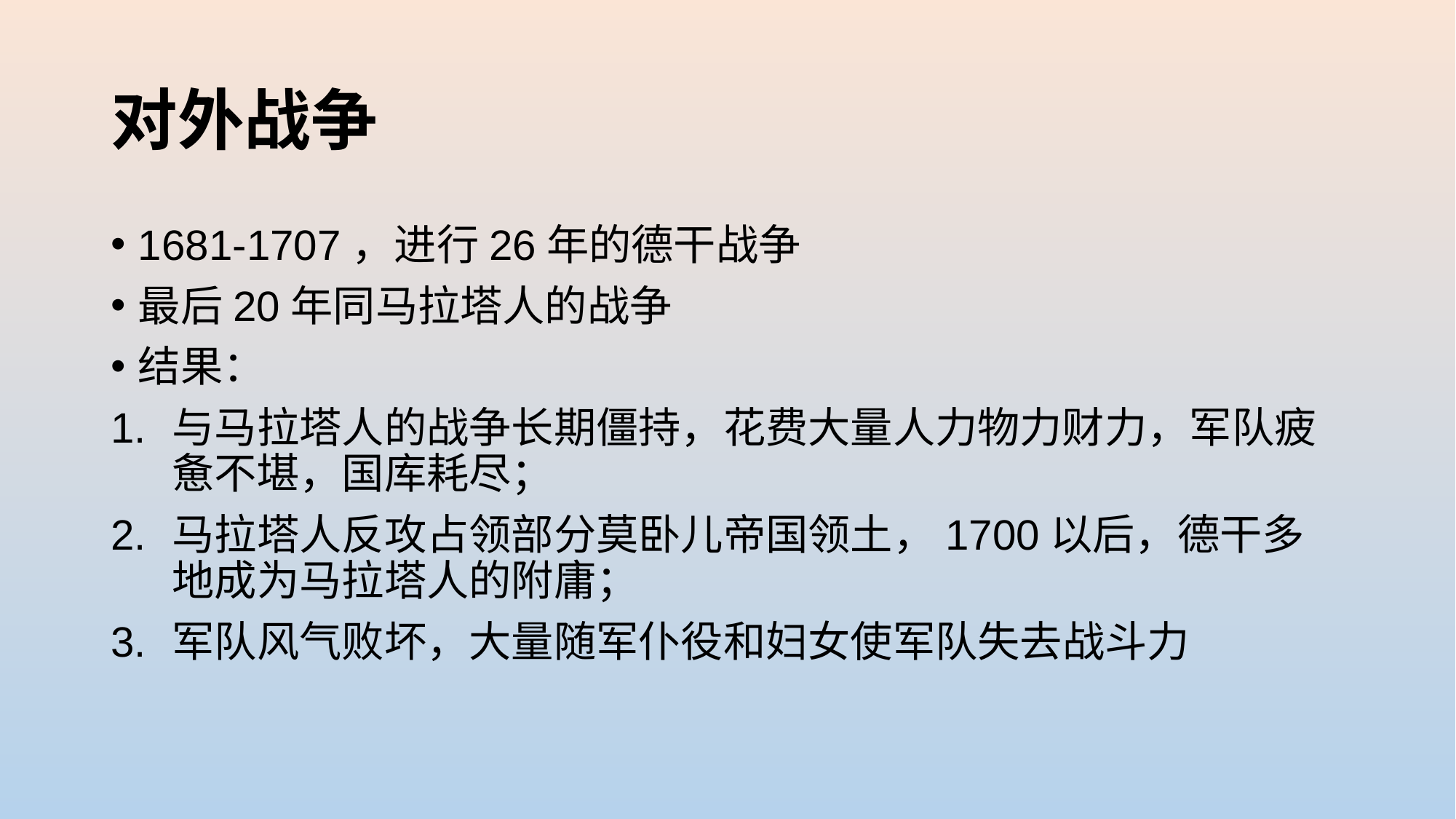

# 对外战争
1681-1707，进行26年的德干战争
最后20年同马拉塔人的战争
结果：
与马拉塔人的战争长期僵持，花费大量人力物力财力，军队疲惫不堪，国库耗尽；
马拉塔人反攻占领部分莫卧儿帝国领土，1700以后，德干多地成为马拉塔人的附庸；
军队风气败坏，大量随军仆役和妇女使军队失去战斗力